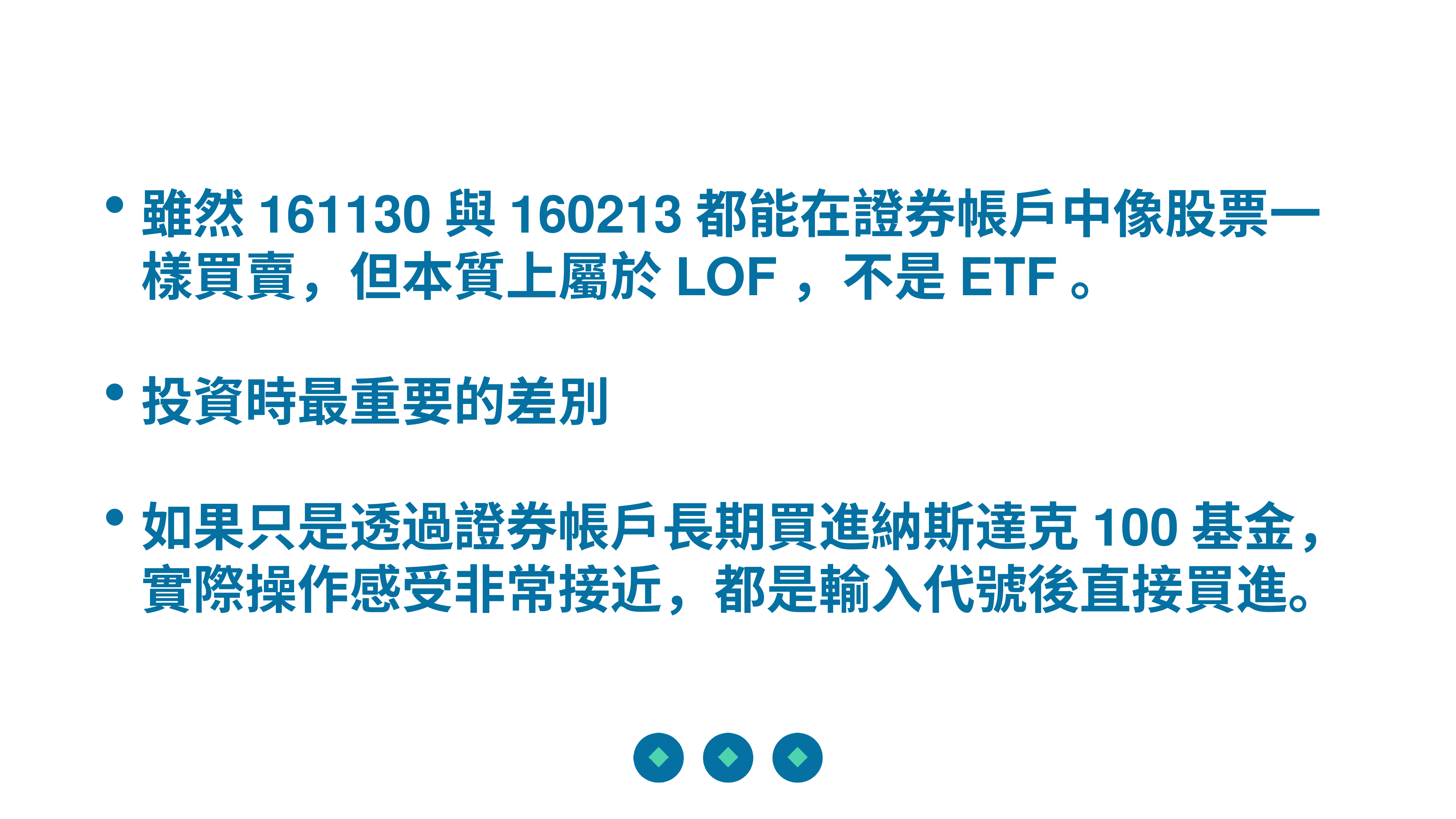

雖然161130與160213都能在證券帳戶中像股票一樣買賣，但本質上屬於LOF，不是ETF。

投資時最重要的差別

如果只是透過證券帳戶長期買進納斯達克100基金，實際操作感受非常接近，都是輸入代號後直接買進。